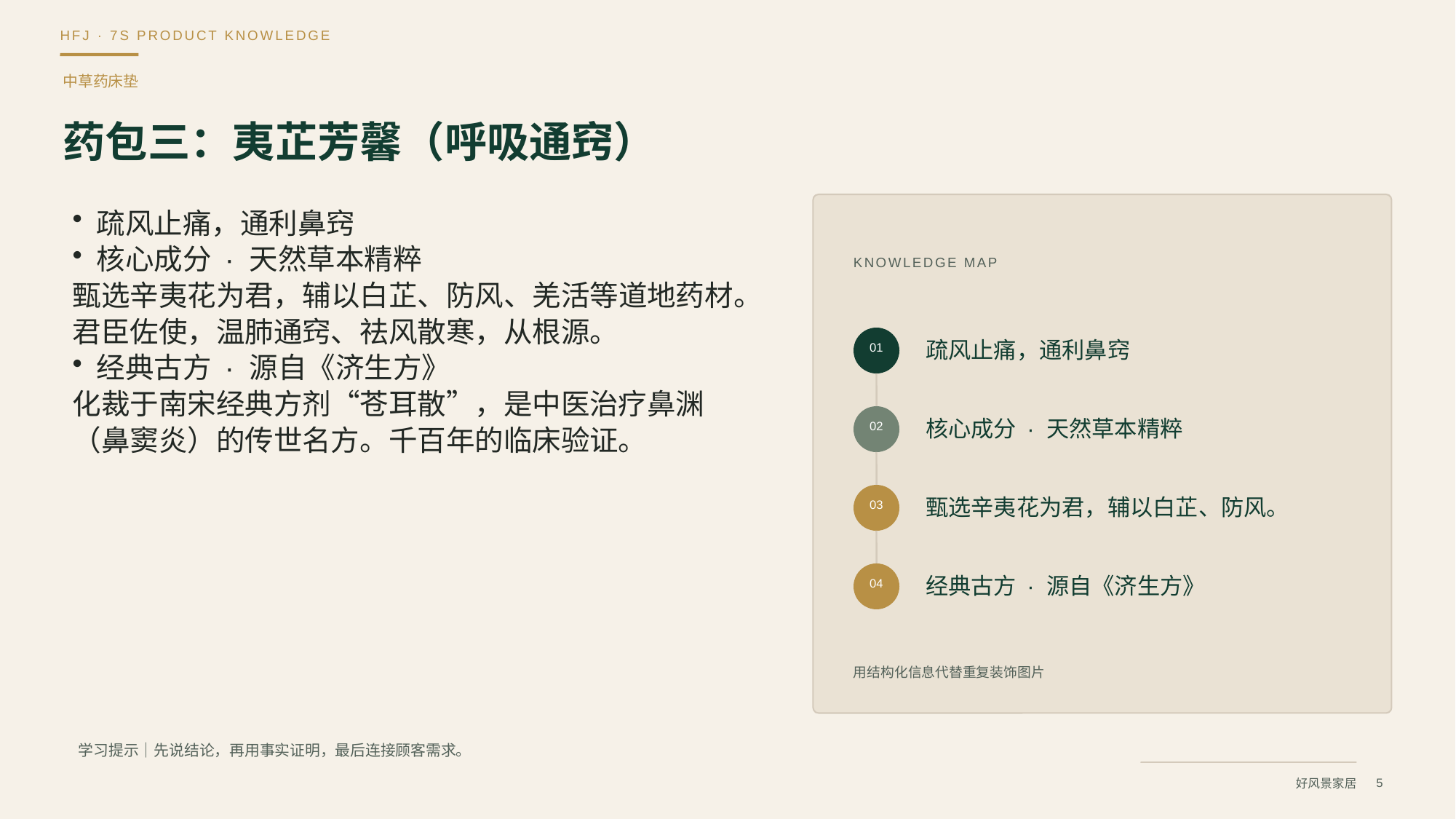

中草药床垫
药包三：夷芷芳馨（呼吸通窍）
疏风止痛，通利鼻窍
核心成分 · 天然草本精粹
甄选辛夷花为君，辅以白芷、防风、羌活等道地药材。君臣佐使，温肺通窍、祛风散寒，从根源。
经典古方 · 源自《济生方》
化裁于南宋经典方剂“苍耳散”，是中医治疗鼻渊（鼻窦炎）的传世名方。千百年的临床验证。

KNOWLEDGE MAP

疏风止痛，通利鼻窍
01

核心成分 · 天然草本精粹
02

甄选辛夷花为君，辅以白芷、防风。
03

经典古方 · 源自《济生方》
04
用结构化信息代替重复装饰图片
学习提示｜先说结论，再用事实证明，最后连接顾客需求。
5